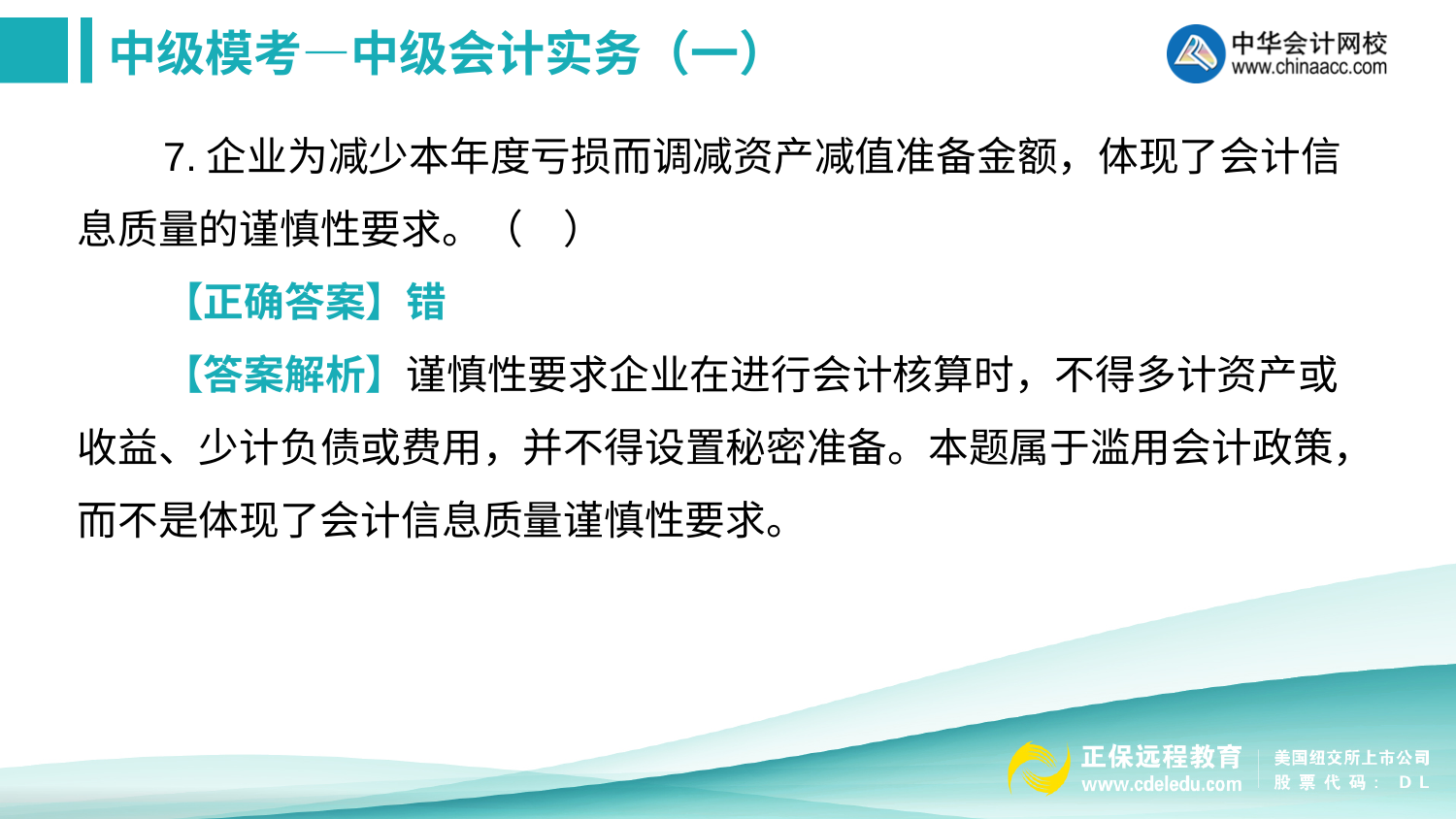

7.企业为减少本年度亏损而调减资产减值准备金额，体现了会计信息质量的谨慎性要求。（　）
【正确答案】错
【答案解析】谨慎性要求企业在进行会计核算时，不得多计资产或收益、少计负债或费用，并不得设置秘密准备。本题属于滥用会计政策，而不是体现了会计信息质量谨慎性要求。